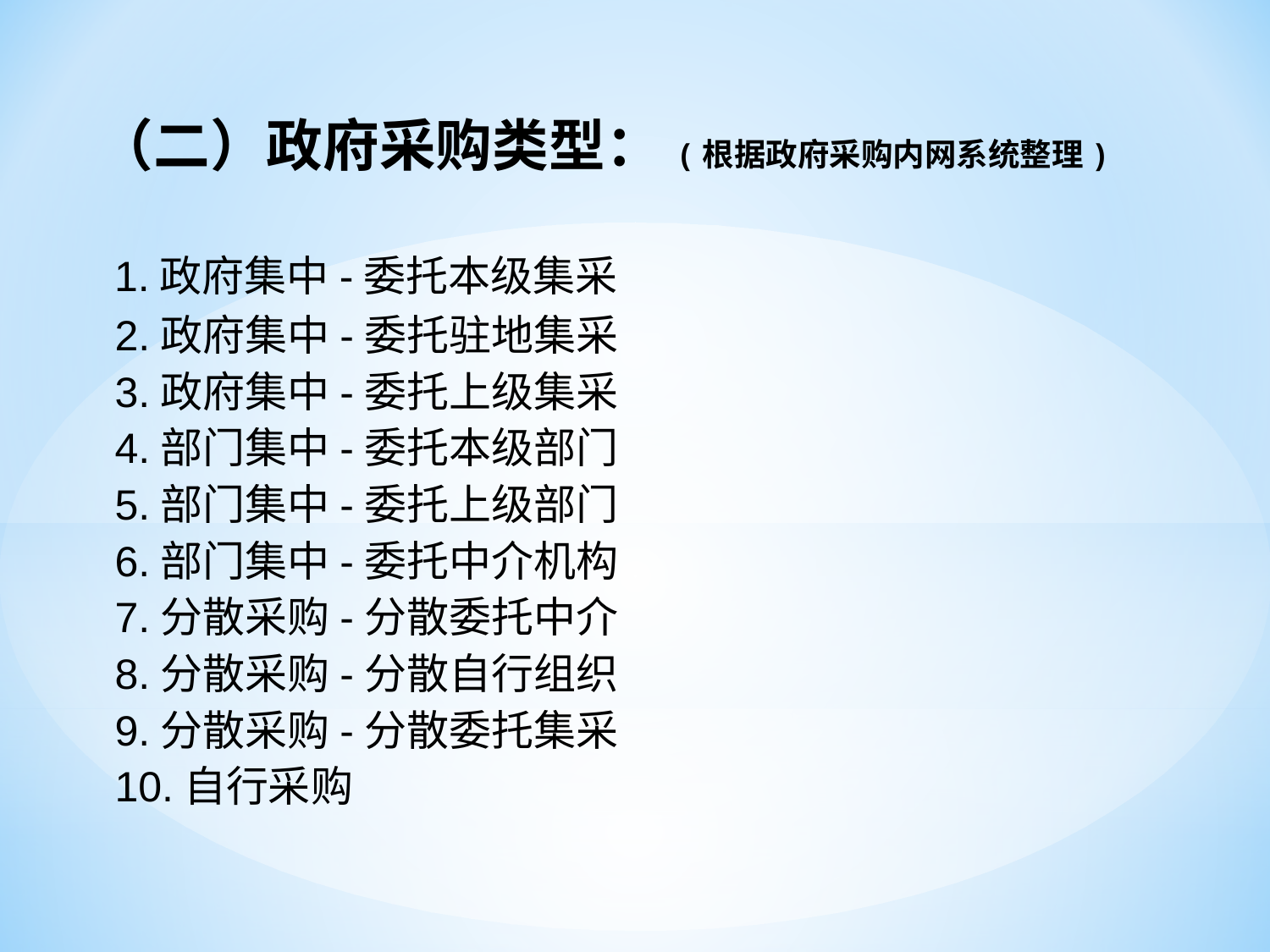

（二）政府采购类型：(根据政府采购内网系统整理)

   1.政府集中-委托本级集采
    2.政府集中-委托驻地集采
    3.政府集中-委托上级集采
    4.部门集中-委托本级部门
    5.部门集中-委托上级部门
    6.部门集中-委托中介机构
    7.分散采购-分散委托中介
    8.分散采购-分散自行组织
    9.分散采购-分散委托集采
    10.自行采购